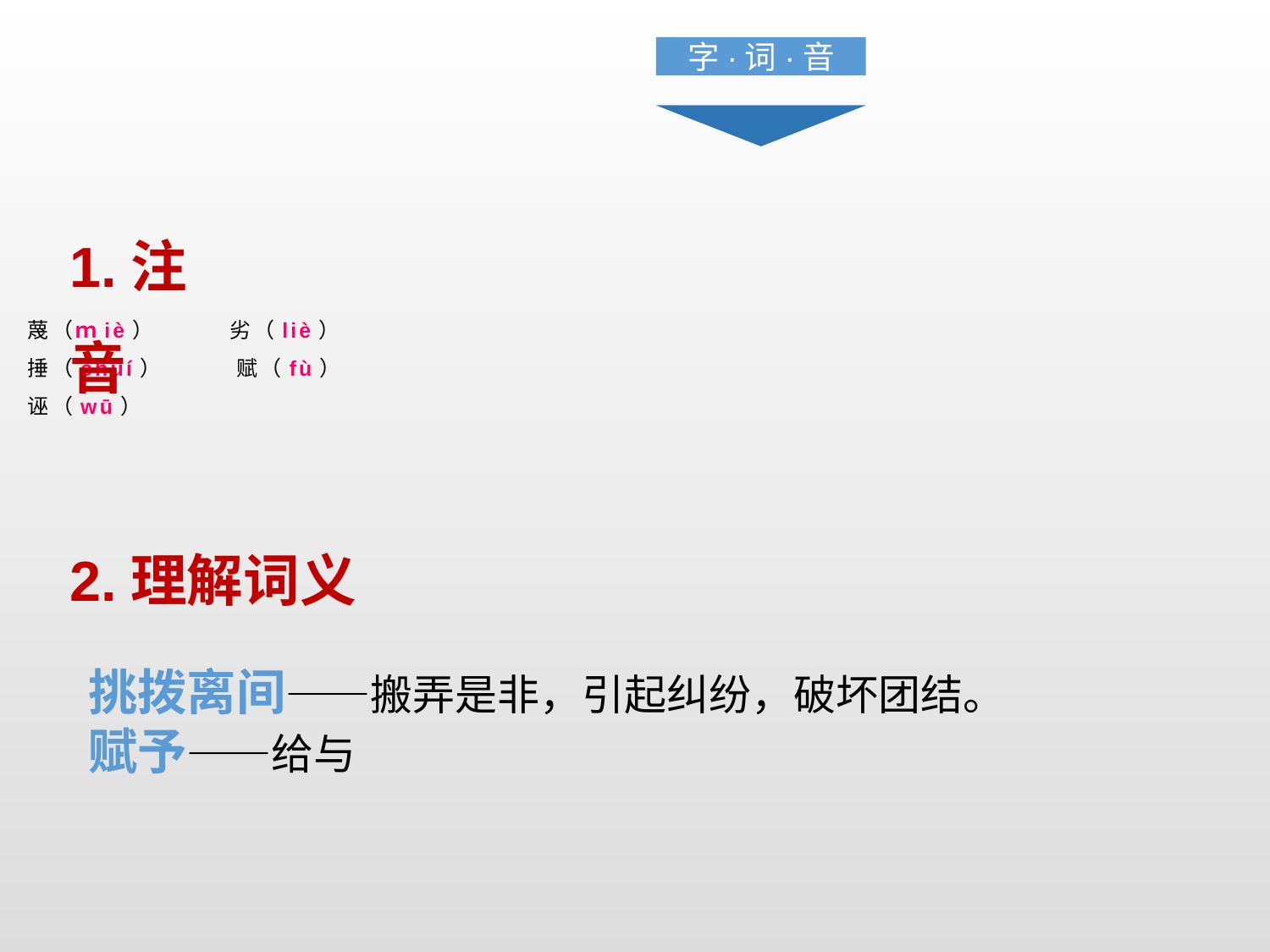

字·词·音

1.注音
蔑（ｍiè）          劣（liè）
捶（chuí）          赋（fù）
诬（wū）
2.理解词义

挑拨离间——搬弄是非，引起纠纷，破坏团结。
赋予——给与